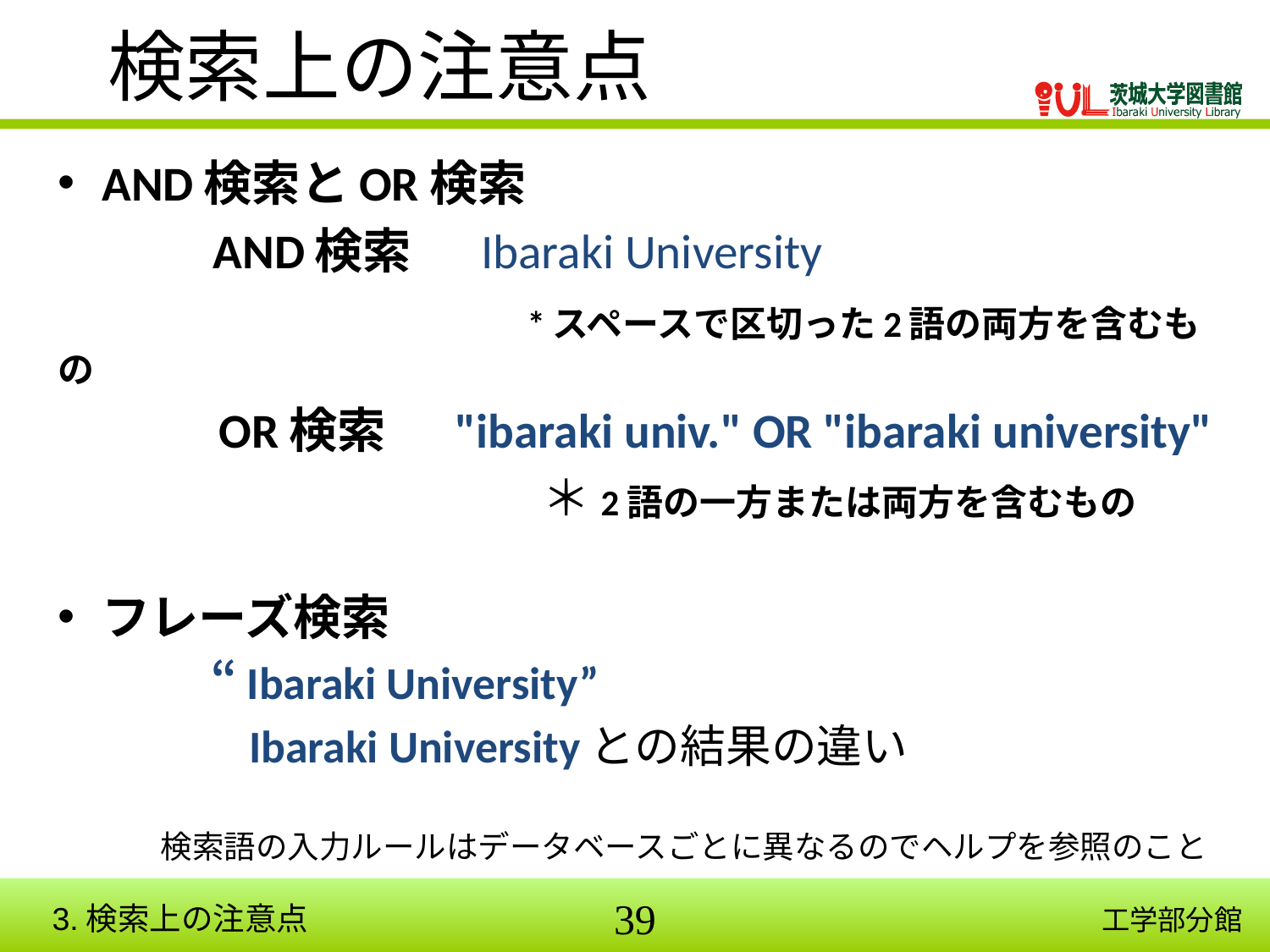

# 検索上の注意点
AND検索とOR検索
　　　AND検索　 Ibaraki University
          　　　　　　　*スペースで区切った2語の両方を含むもの
　　　　 OR検索　 "ibaraki univ." OR "ibaraki university"
　　　　　　　　　　＊2語の一方または両方を含むもの

フレーズ検索
　　 　　“Ibaraki University”
　　　　Ibaraki Universityとの結果の違い

検索語の入力ルールはデータベースごとに異なるのでヘルプを参照のこと
3.検索上の注意点